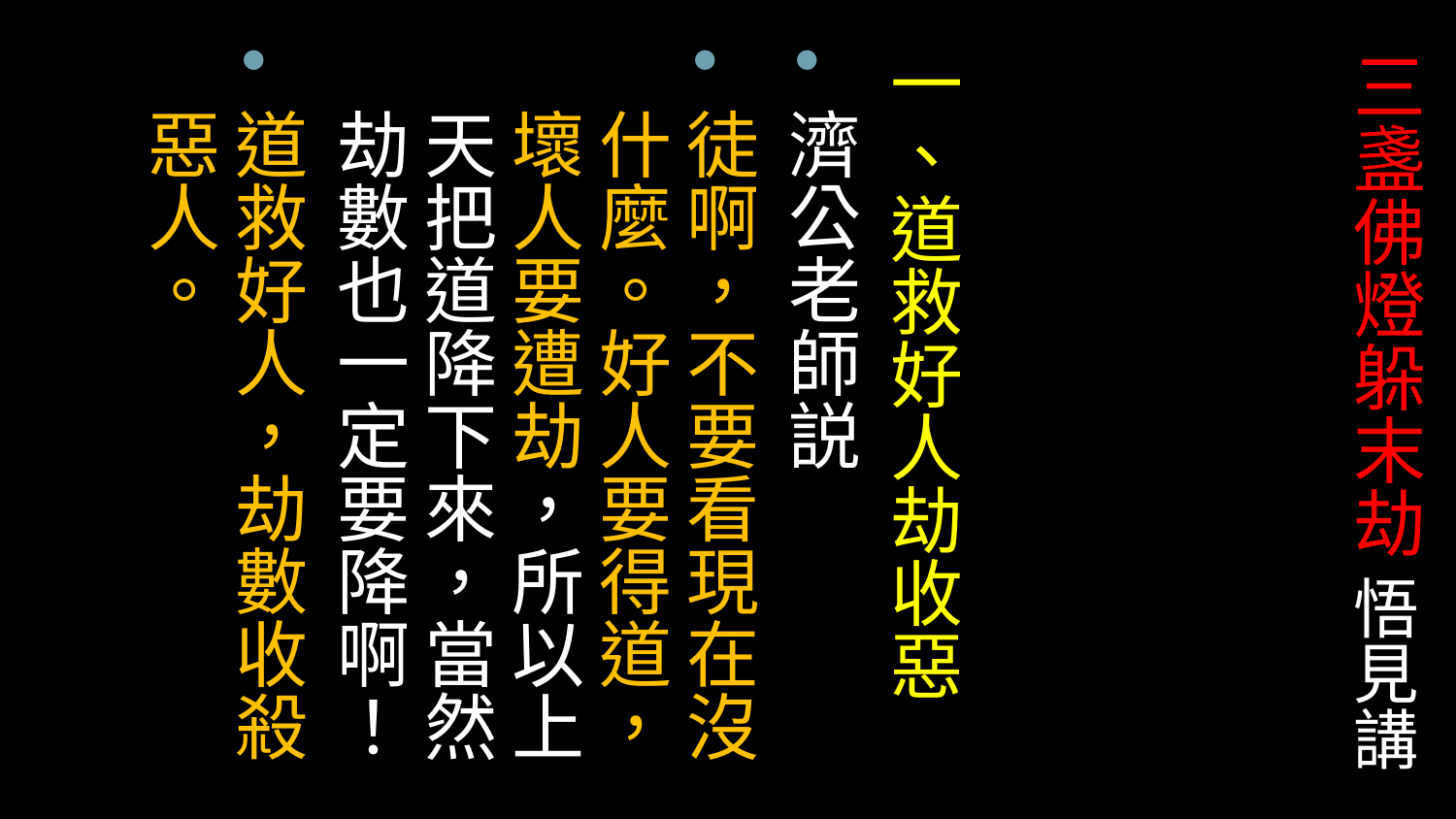

一、道救好人劫收惡
濟公老師説
徒啊，不要看現在沒什麼。好人要得道，壞人要遭劫，所以上天把道降下來，當然劫數也一定要降啊！
道救好人，劫數收殺惡人。

# 三盞佛燈躲末劫 悟見講